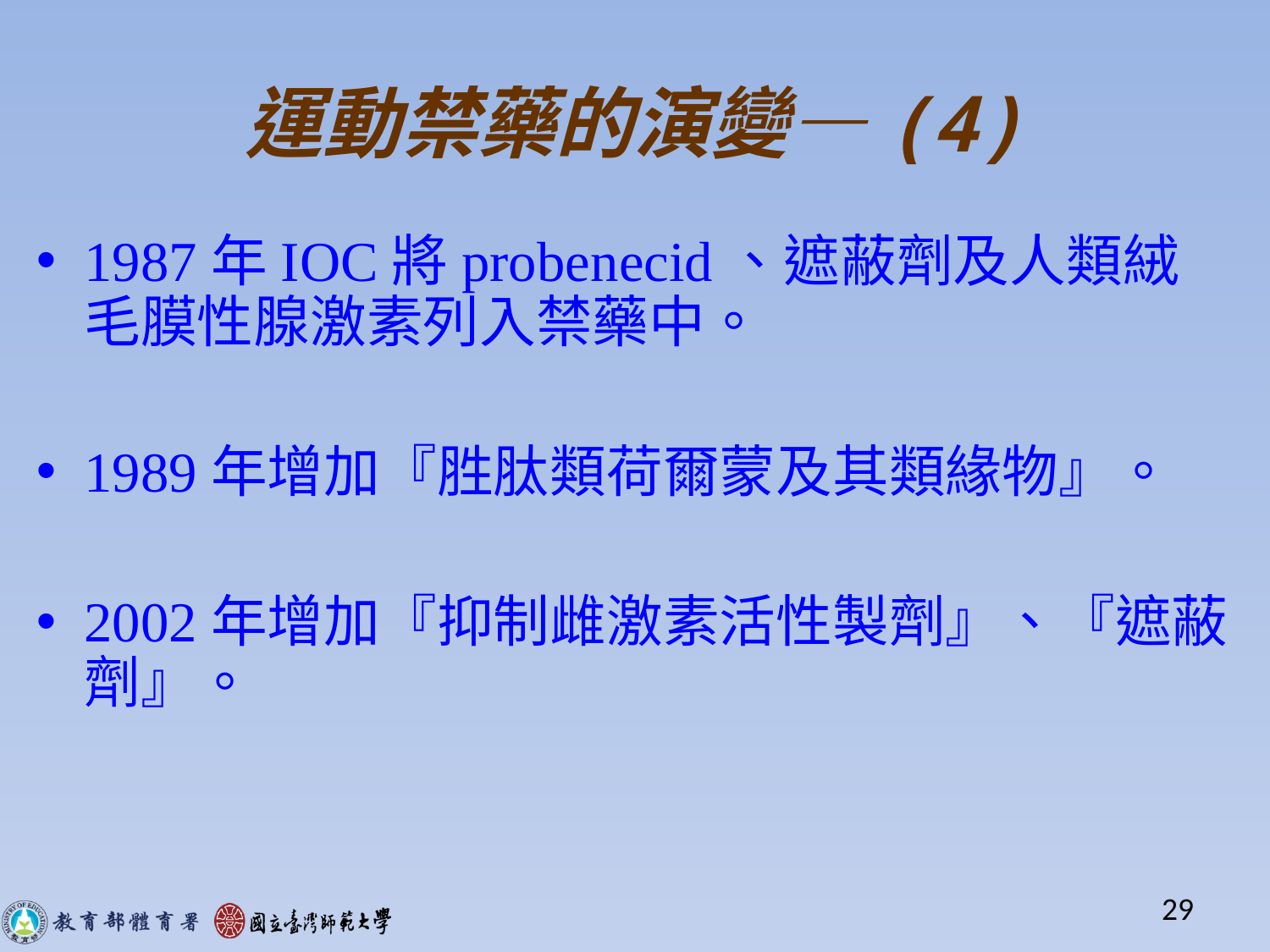

# 運動禁藥的演變—(4)
1987年IOC將probenecid、遮蔽劑及人類絨毛膜性腺激素列入禁藥中。

1989年增加『胜肽類荷爾蒙及其類緣物』。

2002年增加『抑制雌激素活性製劑』、『遮蔽劑』。

29